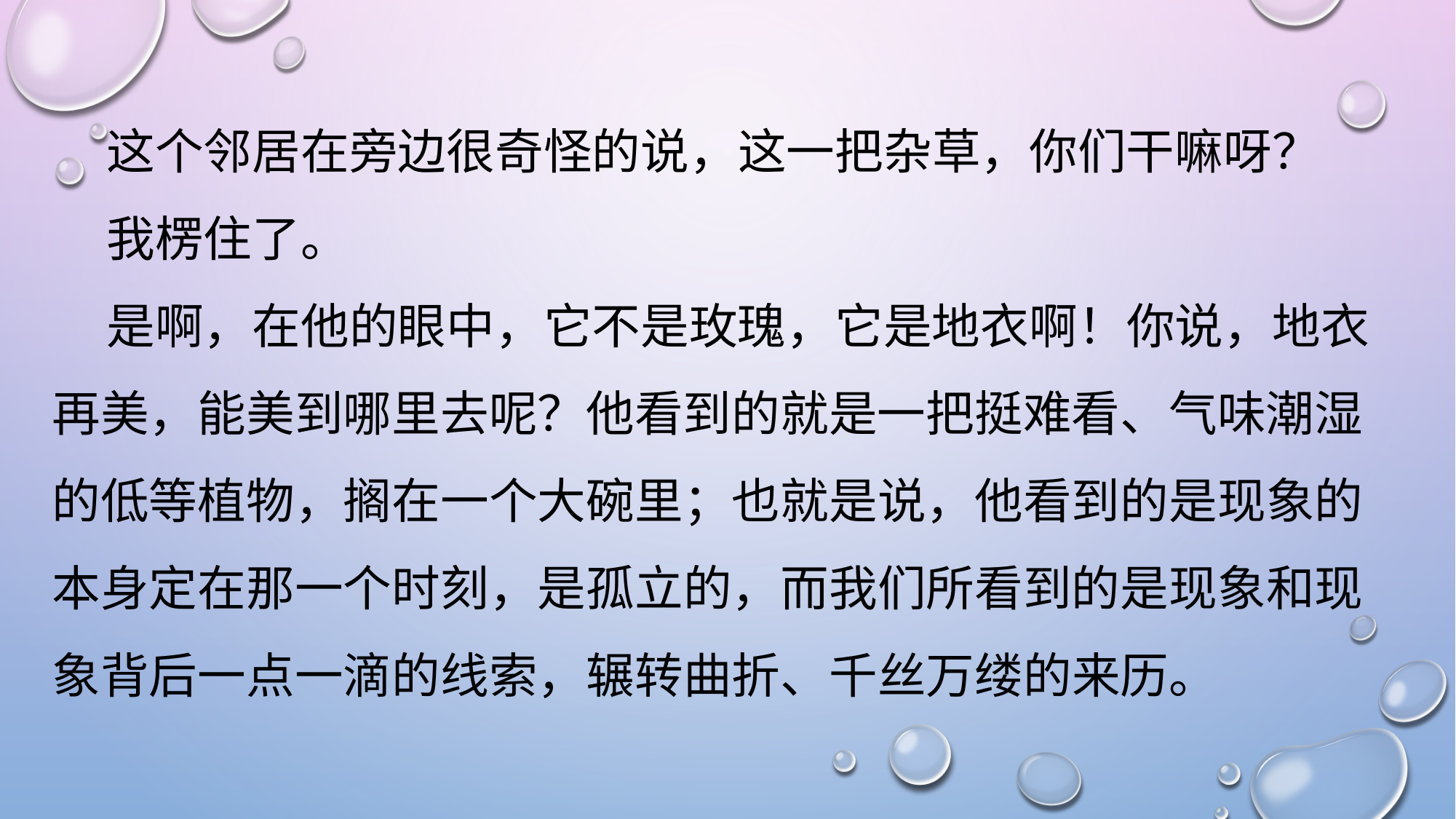

这个邻居在旁边很奇怪的说，这一把杂草，你们干嘛呀？
我楞住了。
是啊，在他的眼中，它不是玫瑰，它是地衣啊！你说，地衣再美，能美到哪里去呢？他看到的就是一把挺难看、气味潮湿的低等植物，搁在一个大碗里；也就是说，他看到的是现象的本身定在那一个时刻，是孤立的，而我们所看到的是现象和现象背后一点一滴的线索，辗转曲折、千丝万缕的来历。